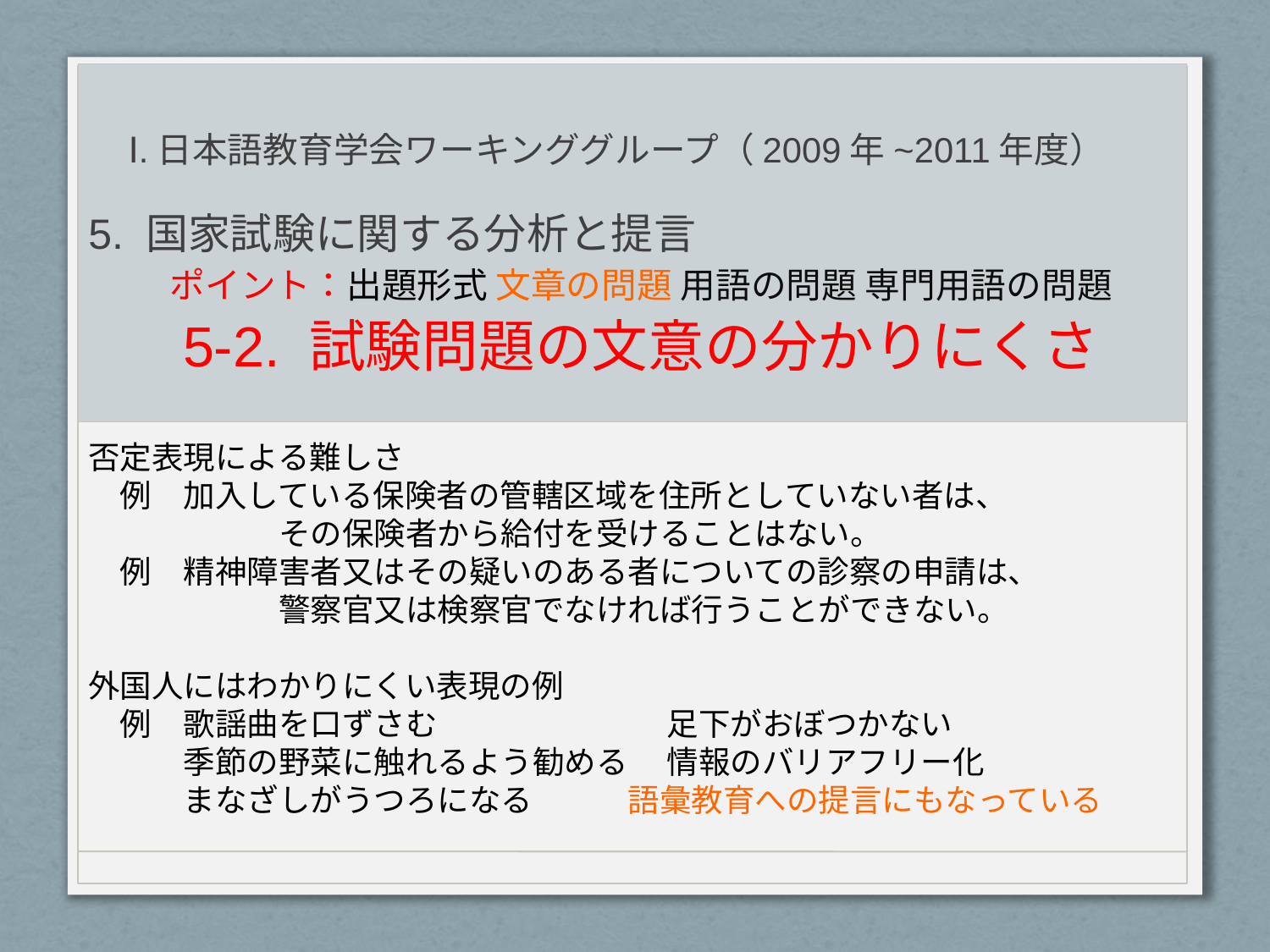

# Ⅰ.日本語教育学会ワーキンググループ（2009年~2011年度）
5. 国家試験に関する分析と提言
ポイント：出題形式 文章の問題 用語の問題 専門用語の問題
5-2. 試験問題の文意の分かりにくさ

否定表現による難しさ
　例　加入している保険者の管轄区域を住所としていない者は、
　　　　　　その保険者から給付を受けることはない。
　例　精神障害者又はその疑いのある者についての診察の申請は、
　　　　　　警察官又は検察官でなければ行うことができない。

外国人にはわかりにくい表現の例
　例　歌謡曲を口ずさむ 　　　　　　　足下がおぼつかない
　　　季節の野菜に触れるよう勧める 　情報のバリアフリー化
　　　まなざしがうつろになる　　　語彙教育への提言にもなっている